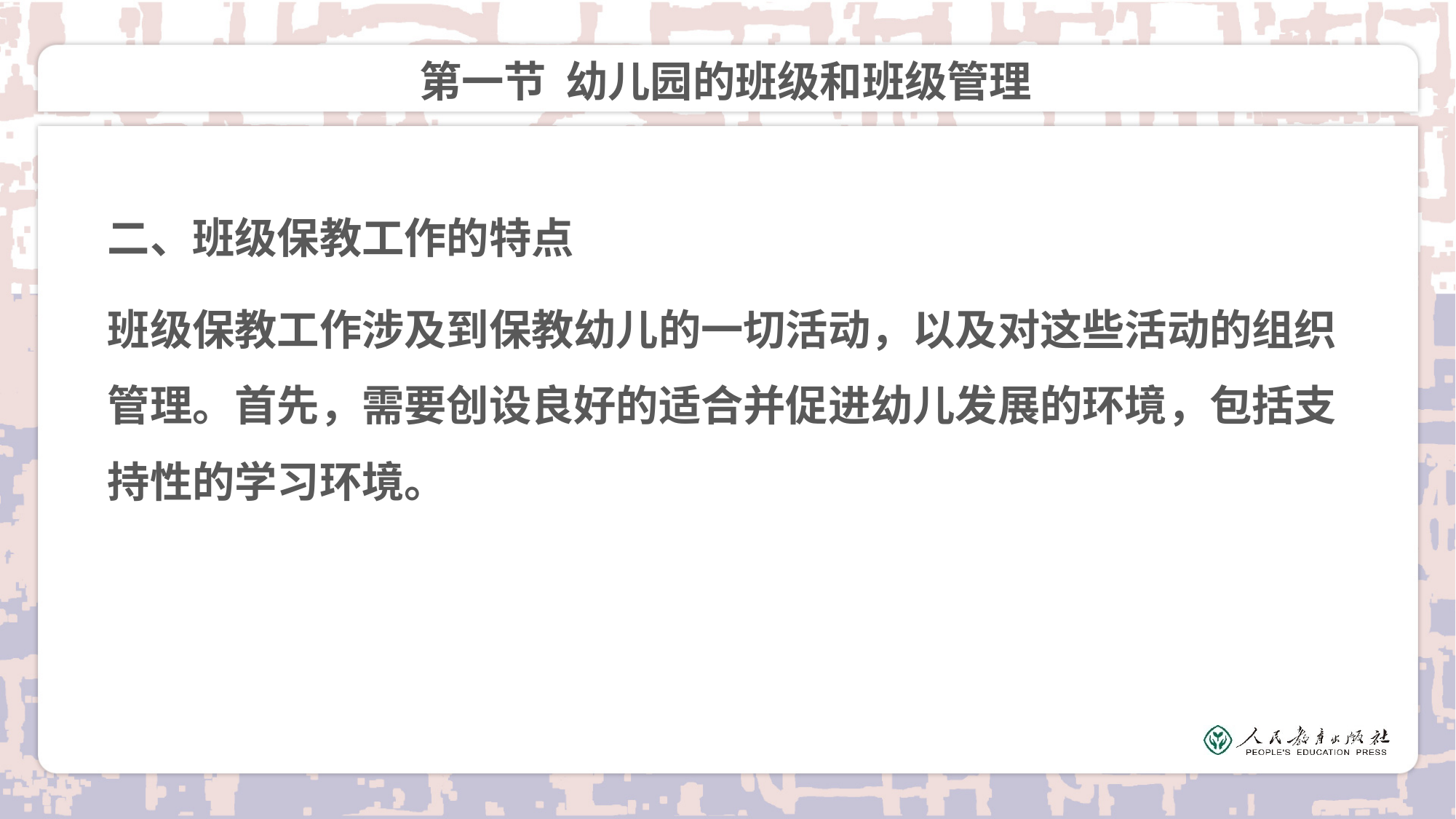

# 第一节  幼儿园的班级和班级管理
二、班级保教工作的特点
班级保教工作涉及到保教幼儿的一切活动，以及对这些活动的组织管理。首先，需要创设良好的适合并促进幼儿发展的环境，包括支持性的学习环境。